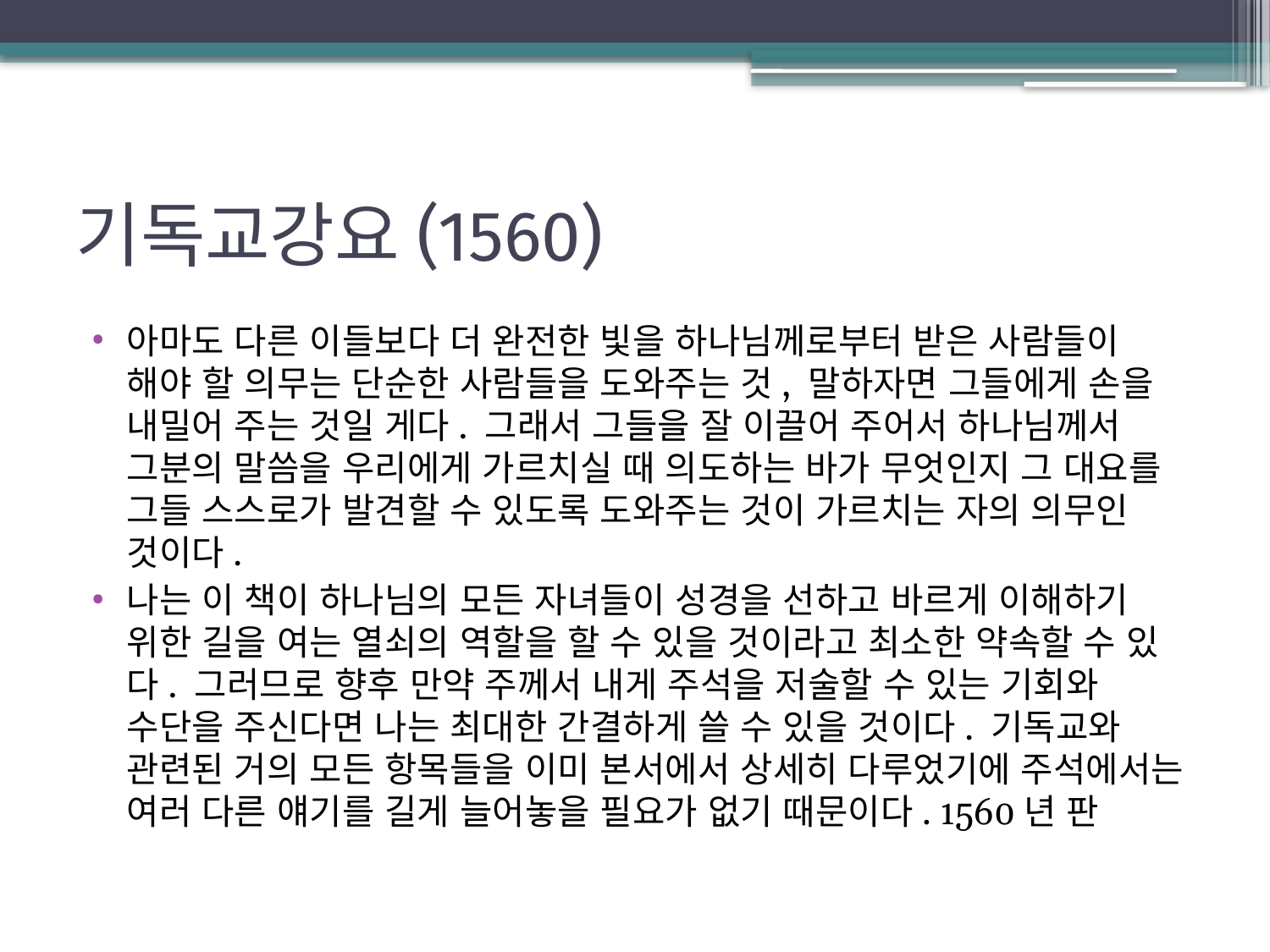

# 기독교강요(1560)
아마도 다른 이들보다 더 완전한 빛을 하나님께로부터 받은 사람들이 해야 할 의무는 단순한 사람들을 도와주는 것, 말하자면 그들에게 손을 내밀어 주는 것일 게다. 그래서 그들을 잘 이끌어 주어서 하나님께서 그분의 말씀을 우리에게 가르치실 때 의도하는 바가 무엇인지 그 대요를 그들 스스로가 발견할 수 있도록 도와주는 것이 가르치는 자의 의무인 것이다.
나는 이 책이 하나님의 모든 자녀들이 성경을 선하고 바르게 이해하기 위한 길을 여는 열쇠의 역할을 할 수 있을 것이라고 최소한 약속할 수 있다. 그러므로 향후 만약 주께서 내게 주석을 저술할 수 있는 기회와 수단을 주신다면 나는 최대한 간결하게 쓸 수 있을 것이다. 기독교와 관련된 거의 모든 항목들을 이미 본서에서 상세히 다루었기에 주석에서는 여러 다른 얘기를 길게 늘어놓을 필요가 없기 때문이다. 1560년 판